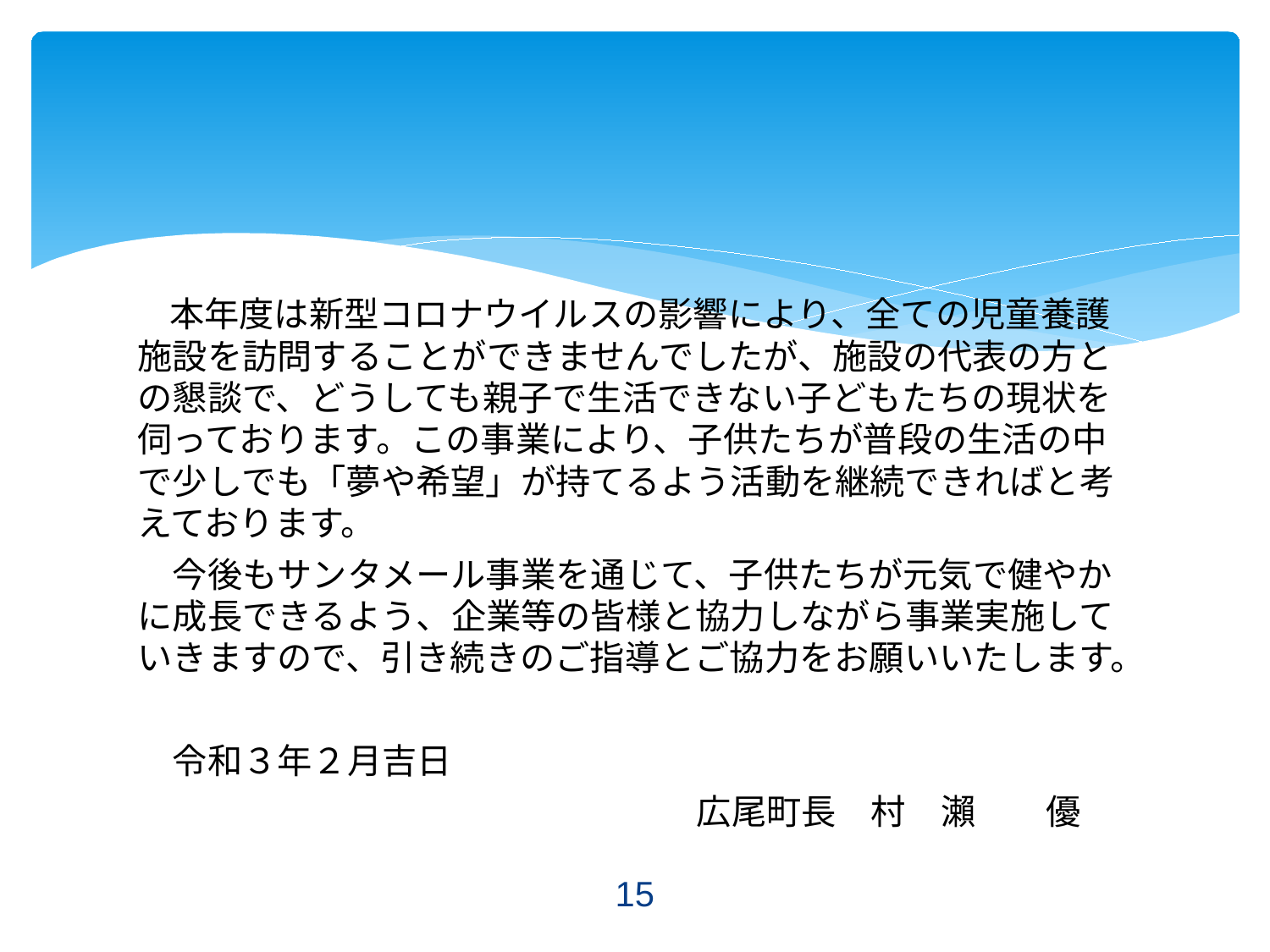

本年度は新型コロナウイルスの影響により、全ての児童養護施設を訪問することができませんでしたが、施設の代表の方との懇談で、どうしても親子で生活できない子どもたちの現状を伺っております。この事業により、子供たちが普段の生活の中で少しでも「夢や希望」が持てるよう活動を継続できればと考えております。
　今後もサンタメール事業を通じて、子供たちが元気で健やかに成長できるよう、企業等の皆様と協力しながら事業実施していきますので、引き続きのご指導とご協力をお願いいたします。

　令和３年２月吉日
　　　　　　　　　　　　　　　　広尾町長　村　瀨　　優

15